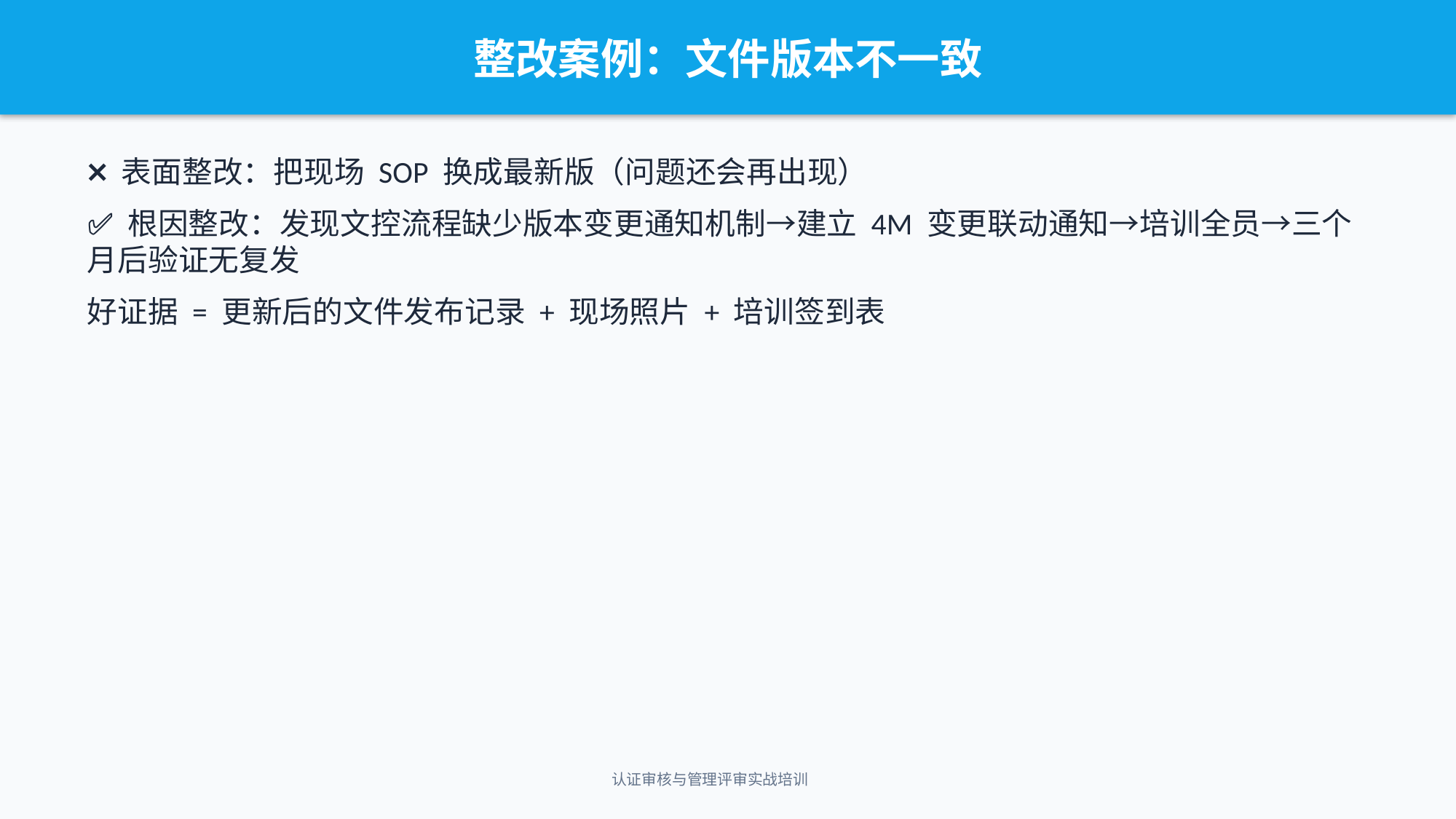

整改案例：文件版本不一致
❌ 表面整改：把现场 SOP 换成最新版（问题还会再出现）
✅ 根因整改：发现文控流程缺少版本变更通知机制→建立 4M 变更联动通知→培训全员→三个月后验证无复发
好证据 = 更新后的文件发布记录 + 现场照片 + 培训签到表
认证审核与管理评审实战培训